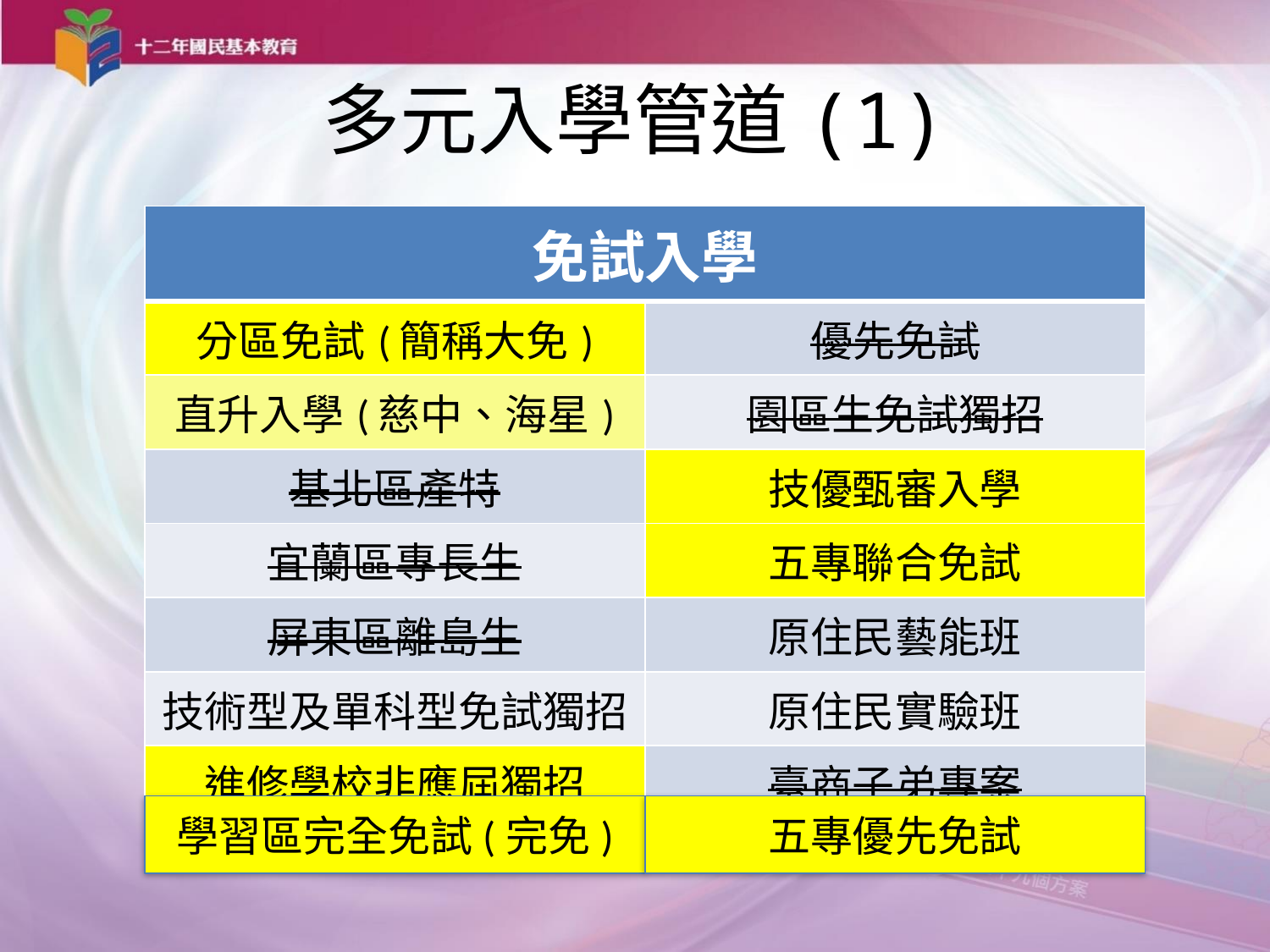

# 多元入學管道(1)
| 免試入學 |  |
| --- | --- |
| 分區免試(簡稱大免) | 優先免試 |
| 直升入學(慈中、海星) | 園區生免試獨招 |
| 基北區產特 | 技優甄審入學 |
| 宜蘭區專長生 | 五專聯合免試 |
| 屏東區離島生 | 原住民藝能班 |
| 技術型及單科型免試獨招 | 原住民實驗班 |
| 進修學校非應屆獨招 | 臺商子弟專案 |
學習區完全免試(完免)
五專優先免試